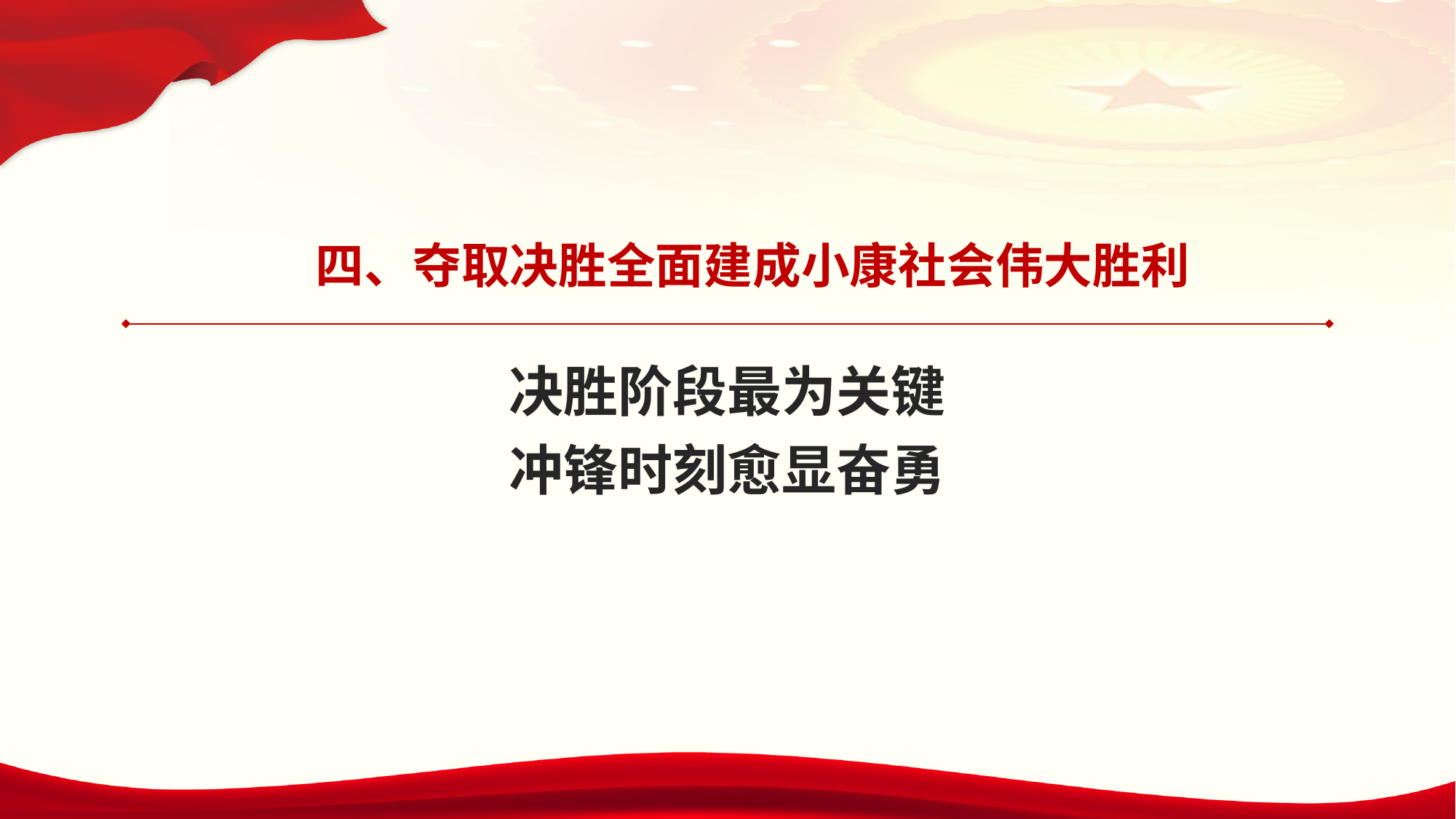

四、夺取决胜全面建成小康社会伟大胜利
决胜阶段最为关键
冲锋时刻愈显奋勇